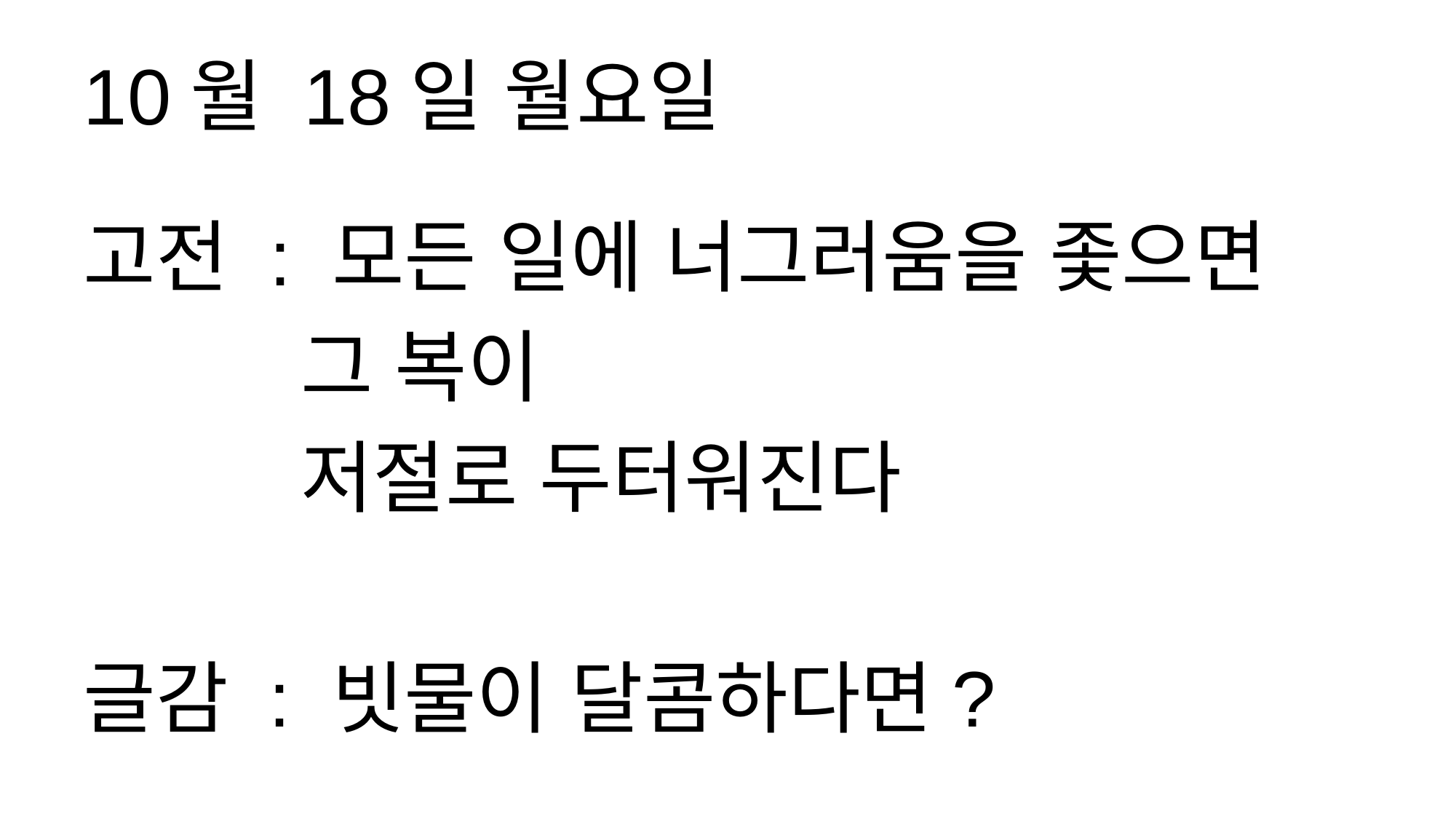

10월 18일 월요일
고전 : 모든 일에 너그러움을 좇으면
         그 복이
         저절로 두터워진다
글감 : 빗물이 달콤하다면?